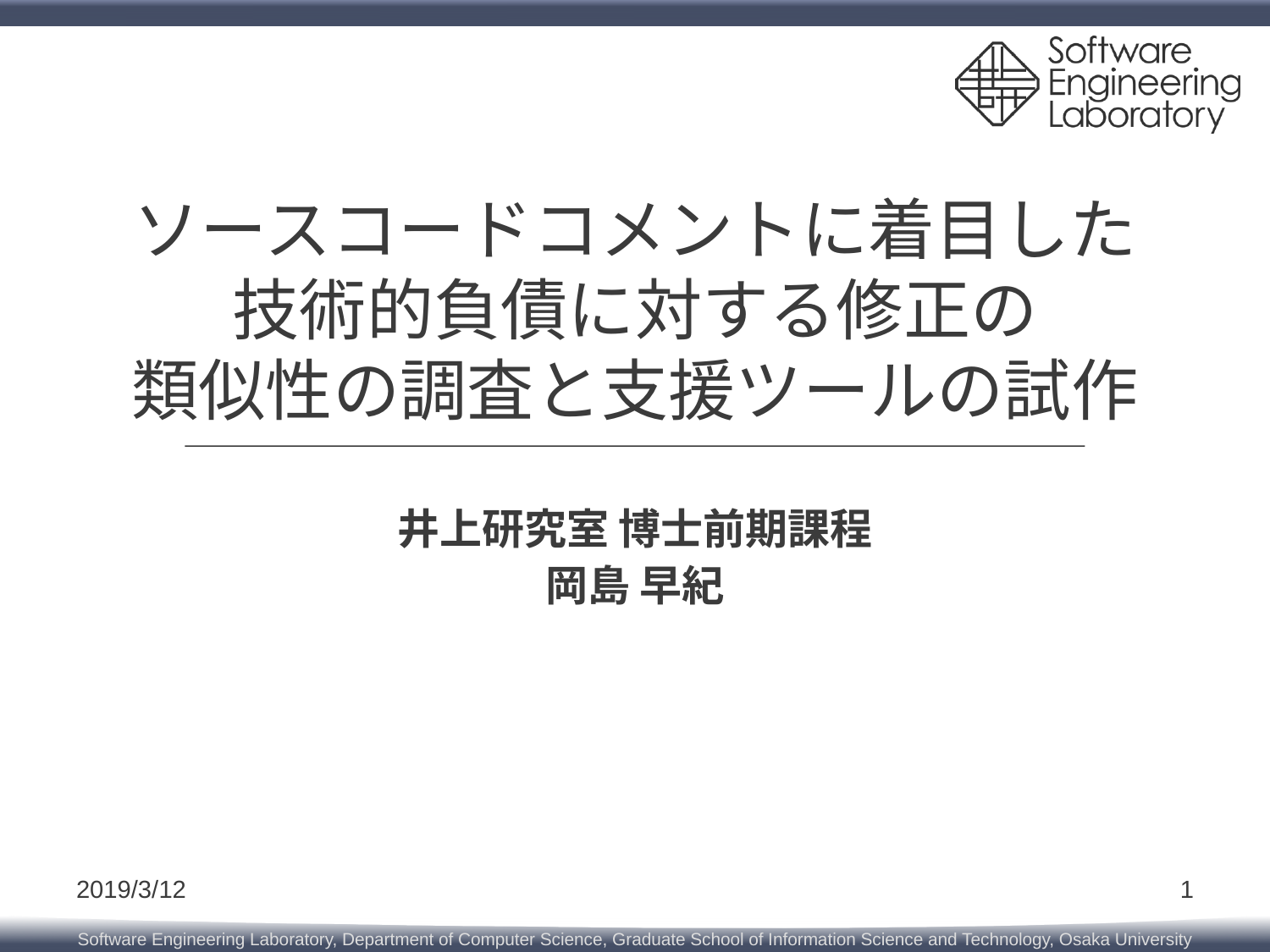

# ソースコードコメントに着目した 技術的負債に対する修正の 類似性の調査と支援ツールの試作
井上研究室 博士前期課程
岡島 早紀
2019/3/12
1